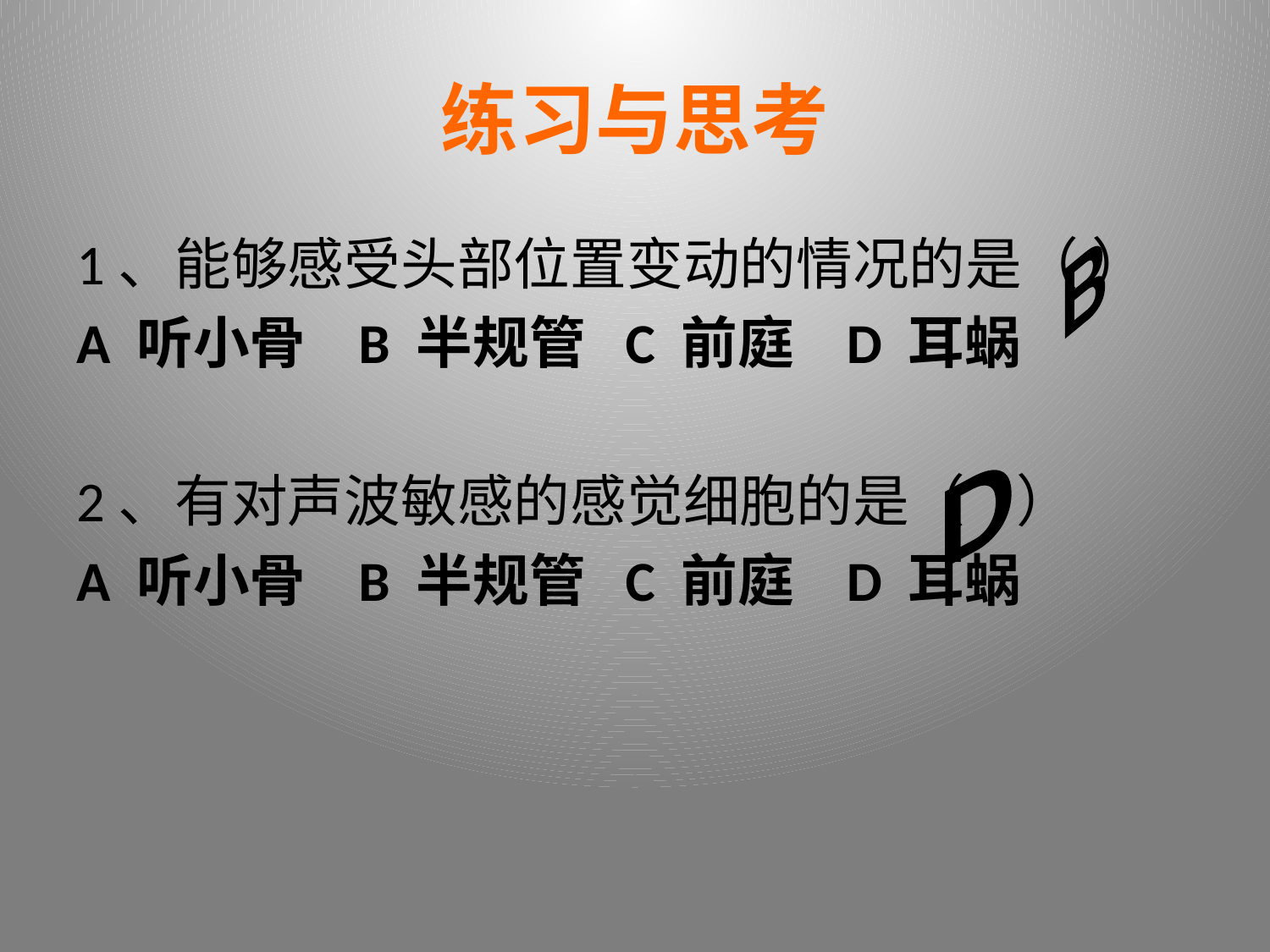

# 练习与思考
1、能够感受头部位置变动的情况的是（ ）
A 听小骨   B 半规管  C 前庭   D 耳蜗

2、有对声波敏感的感觉细胞的是（    ）
A 听小骨   B 半规管  C 前庭   D 耳蜗
B
D